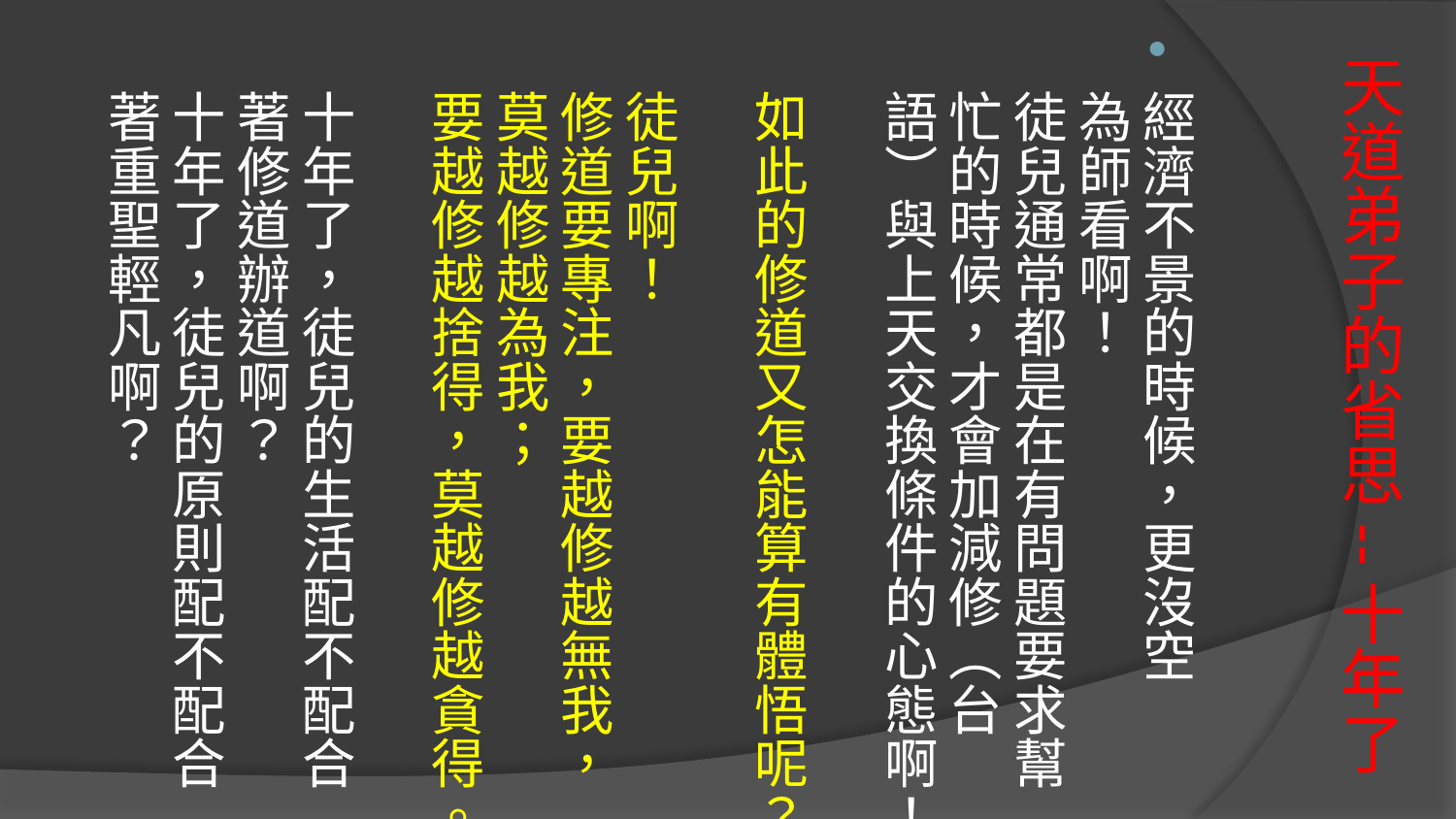

經濟不景的時候，更沒空
為師看啊！
徒兒通常都是在有問題要求幫忙的時候，才會加減修（台語）與上天交換條件的心態啊！
如此的修道又怎能算有體悟呢？
徒兒啊！
修道要專注，要越修越無我，莫越修越為我；
要越修越捨得，莫越修越貪得。
十年了，徒兒的生活配不配合著修道辦道啊？
十年了，徒兒的原則配不配合著重聖輕凡啊？
# 天道弟子的省思--十年了